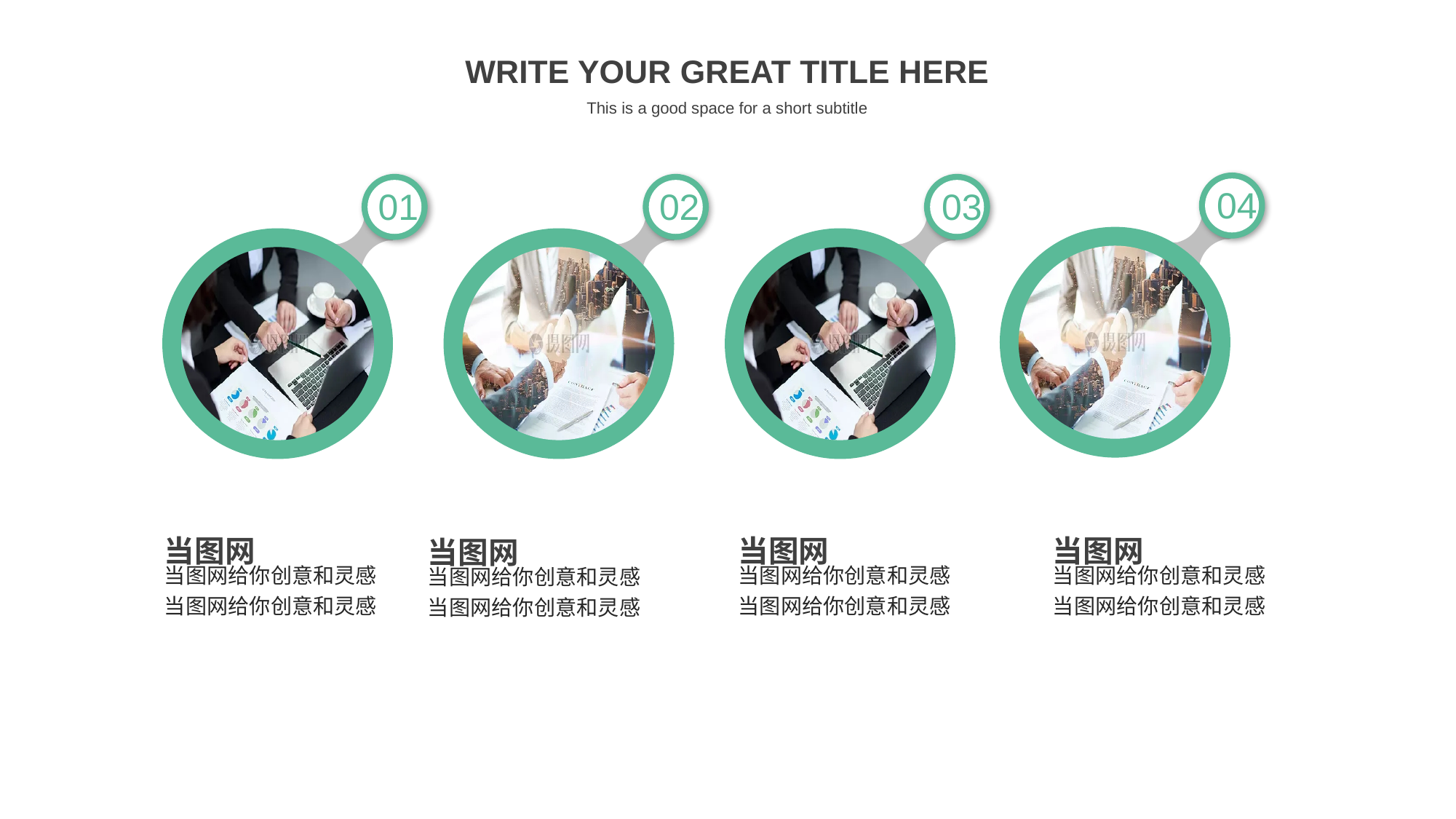

WRITE YOUR GREAT TITLE HERE
This is a good space for a short subtitle

04
01
02
03

当图网
当图网给你创意和灵感当图网给你创意和灵感
当图网
当图网给你创意和灵感当图网给你创意和灵感
当图网
当图网给你创意和灵感当图网给你创意和灵感
当图网
当图网给你创意和灵感当图网给你创意和灵感